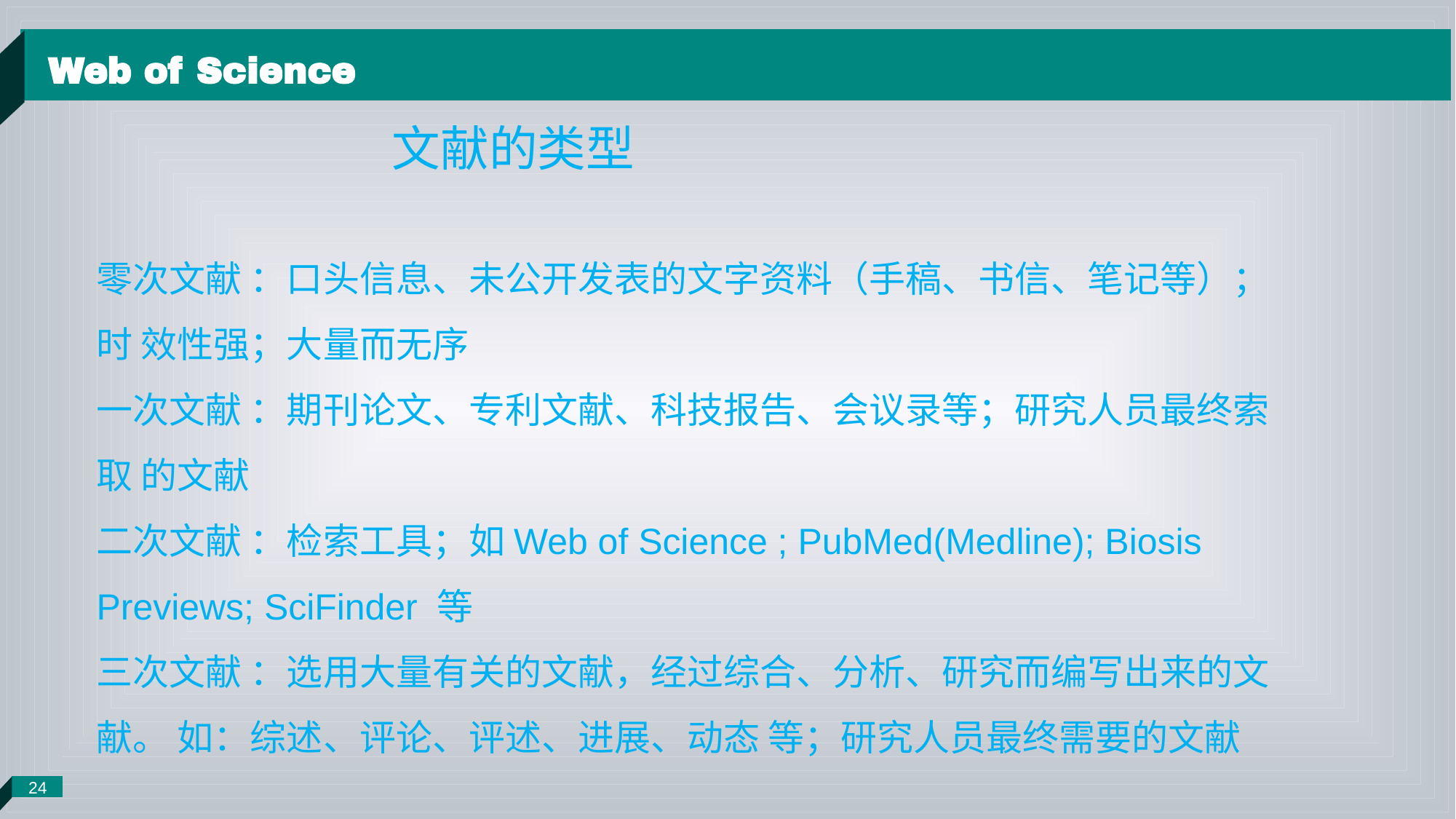

24

Web of Science
                          文献的类型

零次文献 ：口头信息、未公开发表的文字资料（手稿、书信、笔记等）；时 效性强；大量而无序
一次文献 ：期刊论文、专利文献、科技报告、会议录等；研究人员最终索取 的文献
二次文献 ：检索工具；如Web of Science ; PubMed(Medline); Biosis Previews; SciFinder 等
三次文献 ：选用大量有关的文献，经过综合、分析、研究而编写出来的文献。 如：综述、评论、评述、进展、动态 等；研究人员最终需要的文献